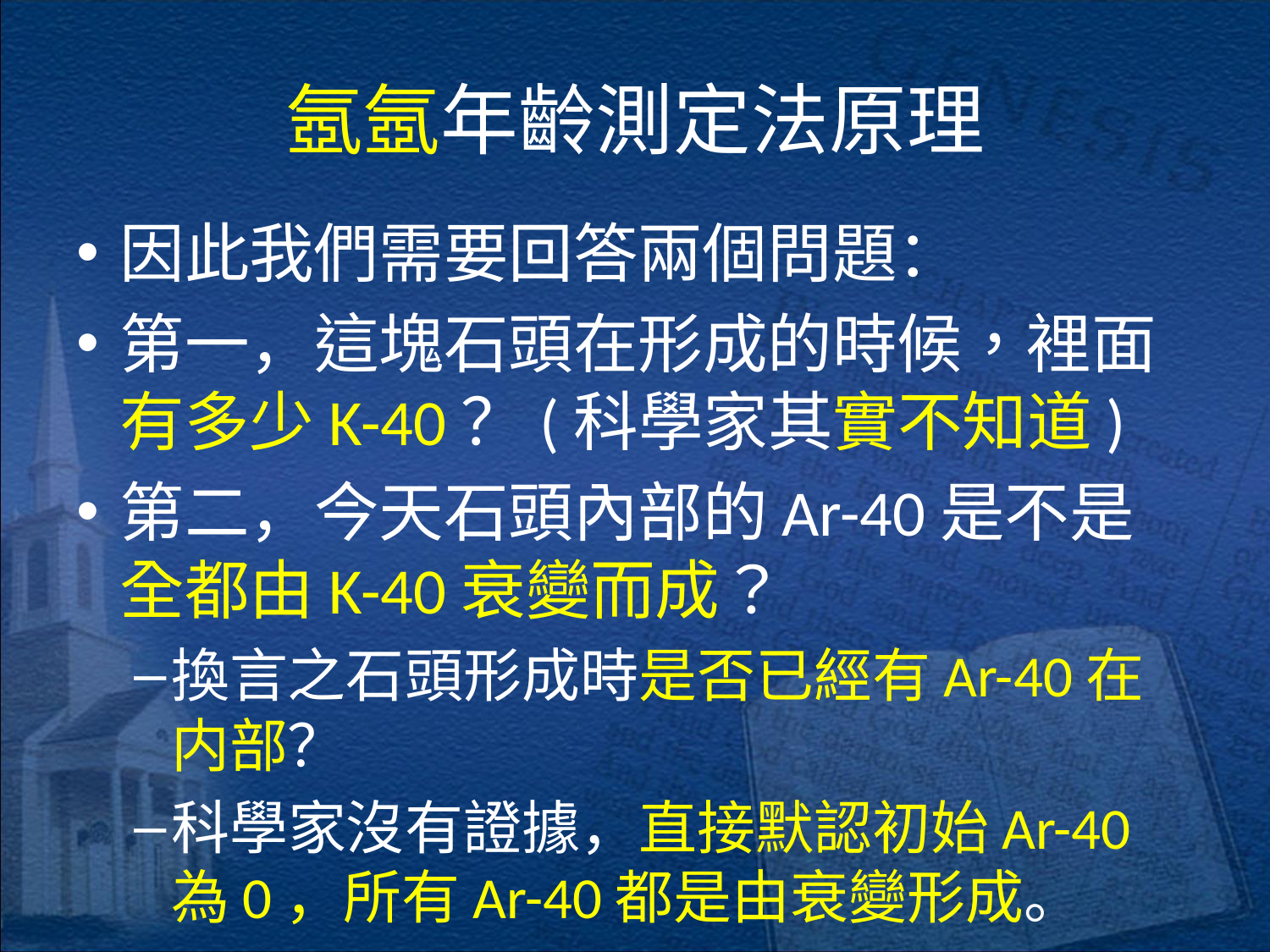

# 氬氬年齡測定法原理
因此我們需要回答兩個問題：
第一，這塊石頭在形成的時候，裡面有多少K-40？(科學家其實不知道)
第二，今天石頭內部的Ar-40是不是全都由K-40衰變而成？
換言之石頭形成時是否已經有Ar-40在内部？
科學家沒有證據，直接默認初始Ar-40為0，所有Ar-40都是由衰變形成。